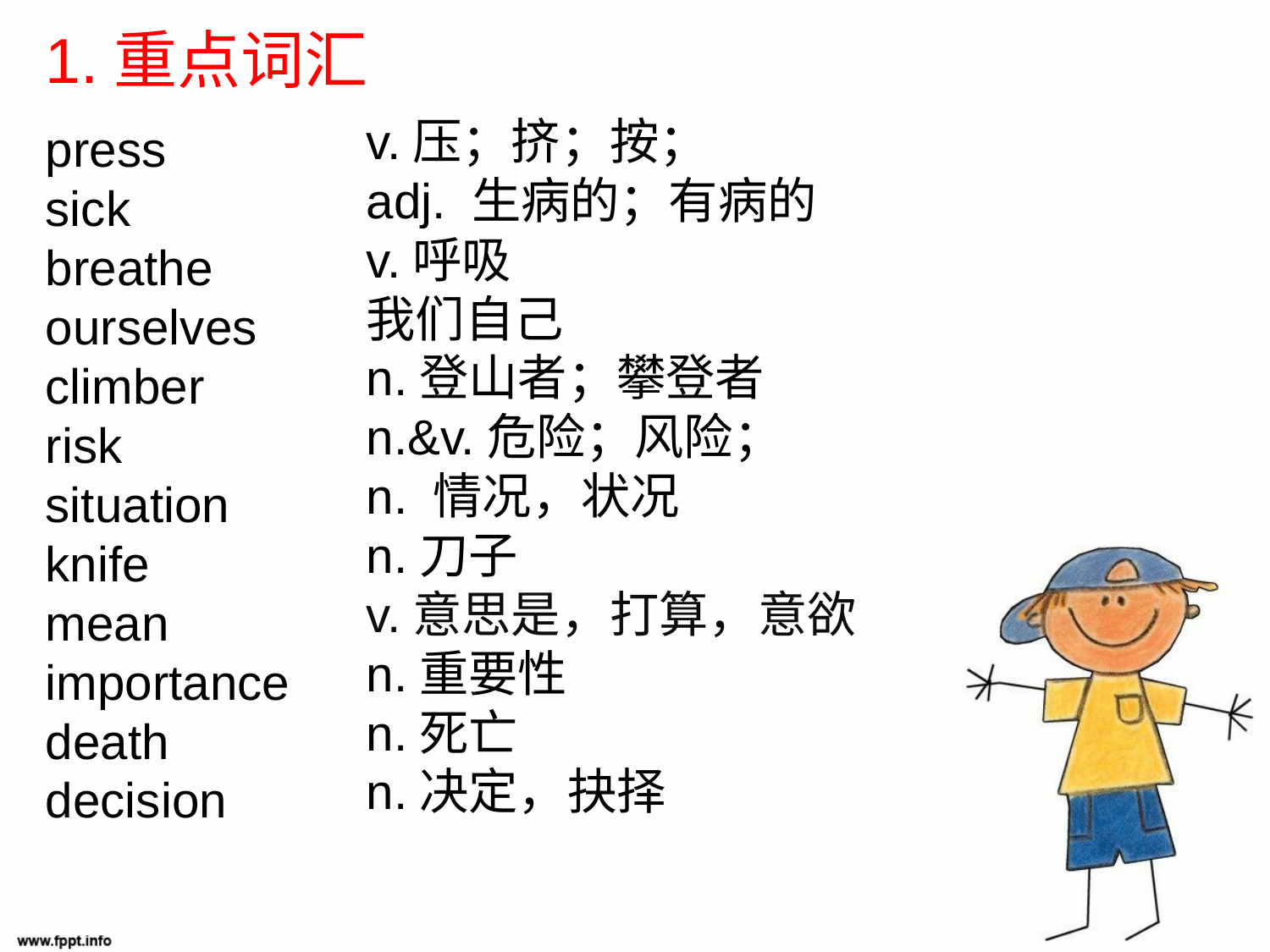

1.重点词汇
v.压；挤；按；
adj. 生病的；有病的
v.呼吸
我们自己
n.登山者；攀登者
n.&v.危险；风险；
n. 情况，状况
n.刀子
v.意思是，打算，意欲
n.重要性
n.死亡
n.决定，抉择
press
sick
breathe
ourselves
climber
risk
situation
knife
mean
importance
death
decision